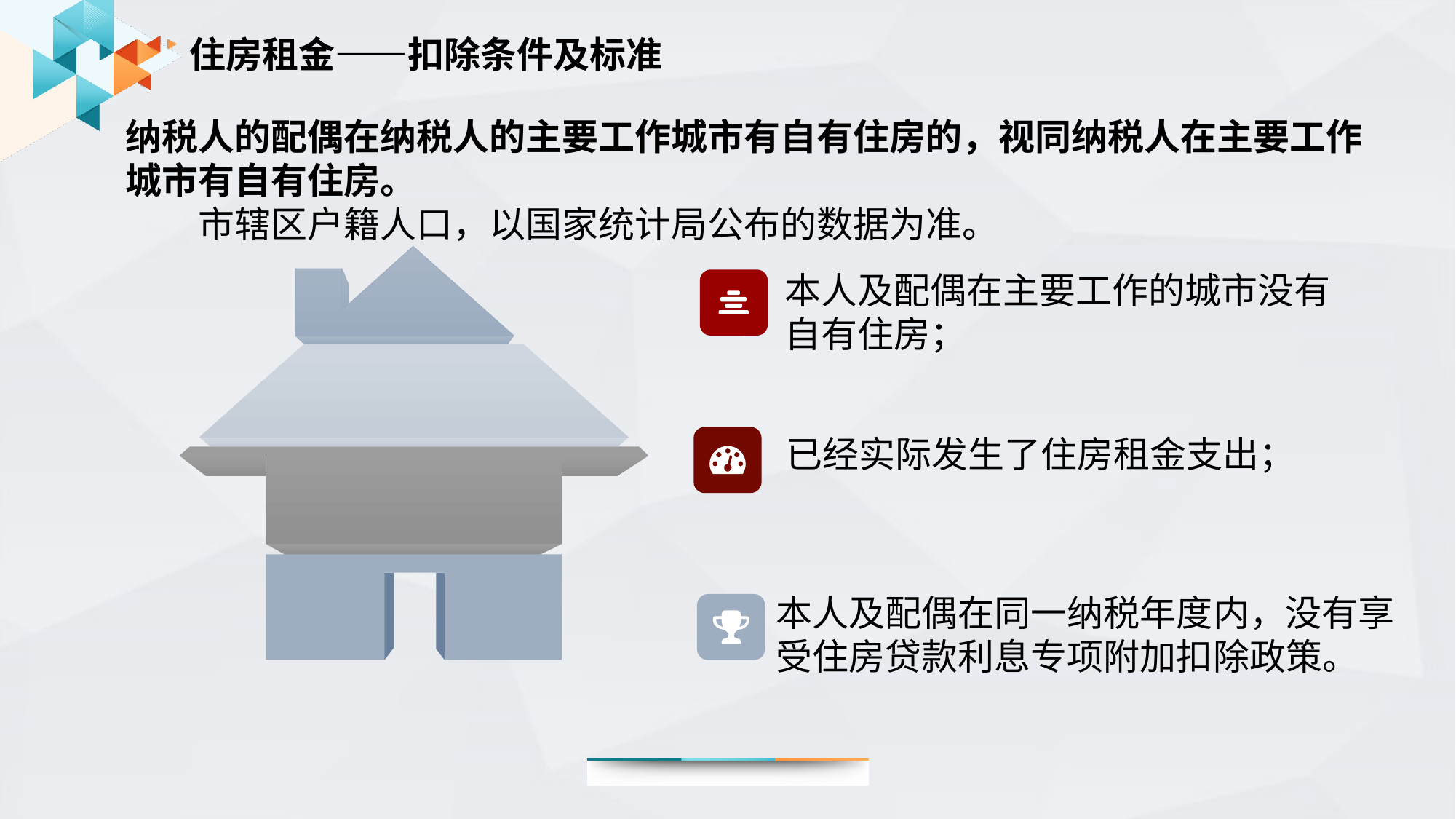

住房租金——扣除条件及标准
纳税人的配偶在纳税人的主要工作城市有自有住房的，视同纳税人在主要工作城市有自有住房。
　　市辖区户籍人口，以国家统计局公布的数据为准。

本人及配偶在主要工作的城市没有自有住房；

已经实际发生了住房租金支出；

本人及配偶在同一纳税年度内，没有享受住房贷款利息专项附加扣除政策。